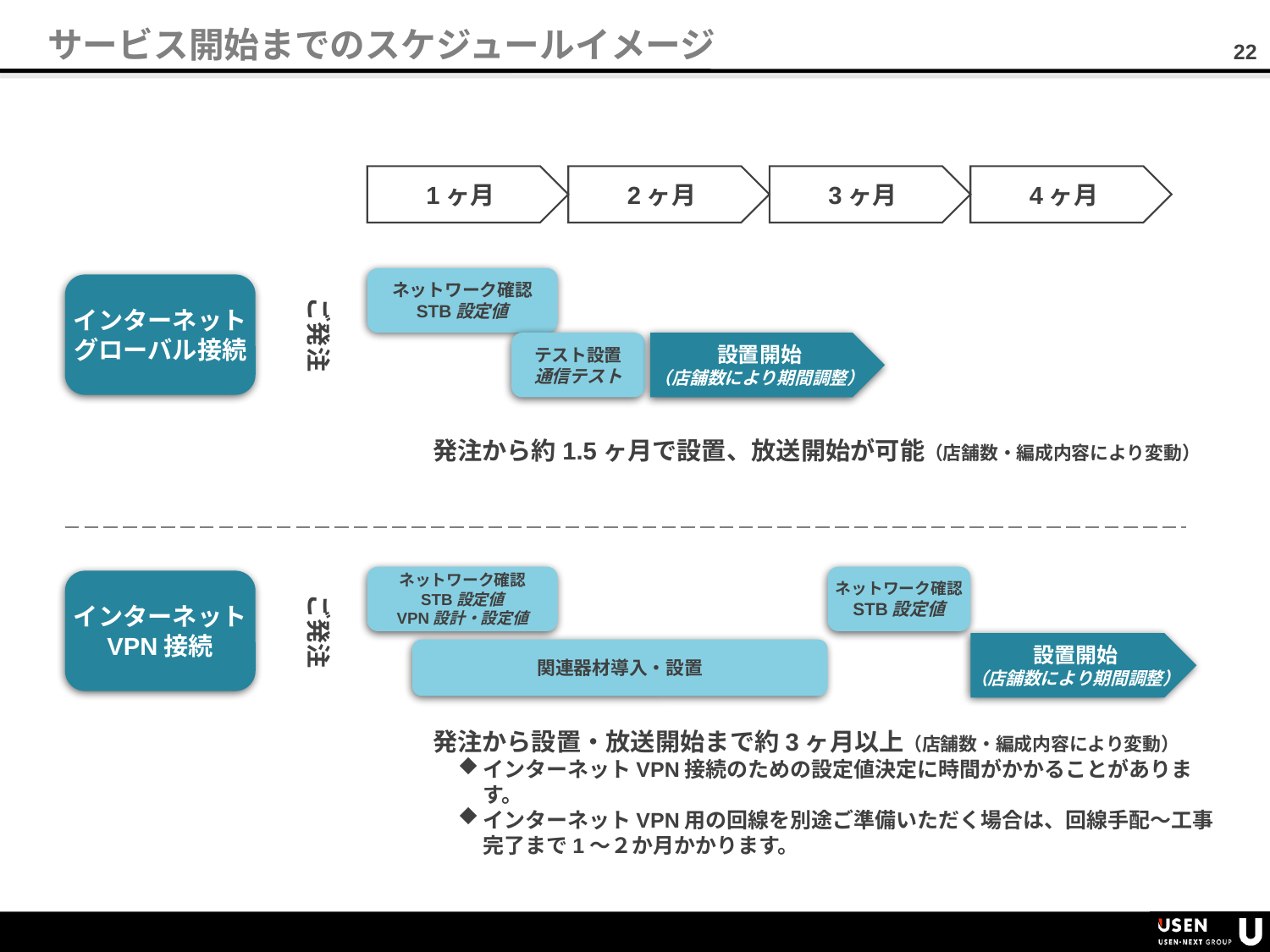

サービス開始までのスケジュールイメージ
1ヶ月
2ヶ月
3ヶ月
4ヶ月
ご発注
ネットワーク確認
STB設定値
インターネット
グローバル接続
テスト設置
通信テスト
設置開始
（店舗数により期間調整）
発注から約1.5ヶ月で設置、放送開始が可能（店舗数・編成内容により変動）
ご発注
ネットワーク確認
STB設定値
VPN設計・設定値
ネットワーク確認
STB設定値
インターネット
VPN接続
設置開始
（店舗数により期間調整）
関連器材導入・設置
発注から設置・放送開始まで約3ヶ月以上（店舗数・編成内容により変動）
インターネットVPN接続のための設定値決定に時間がかかることがあります。
インターネットVPN用の回線を別途ご準備いただく場合は、回線手配～工事完了まで1～２か月かかります。